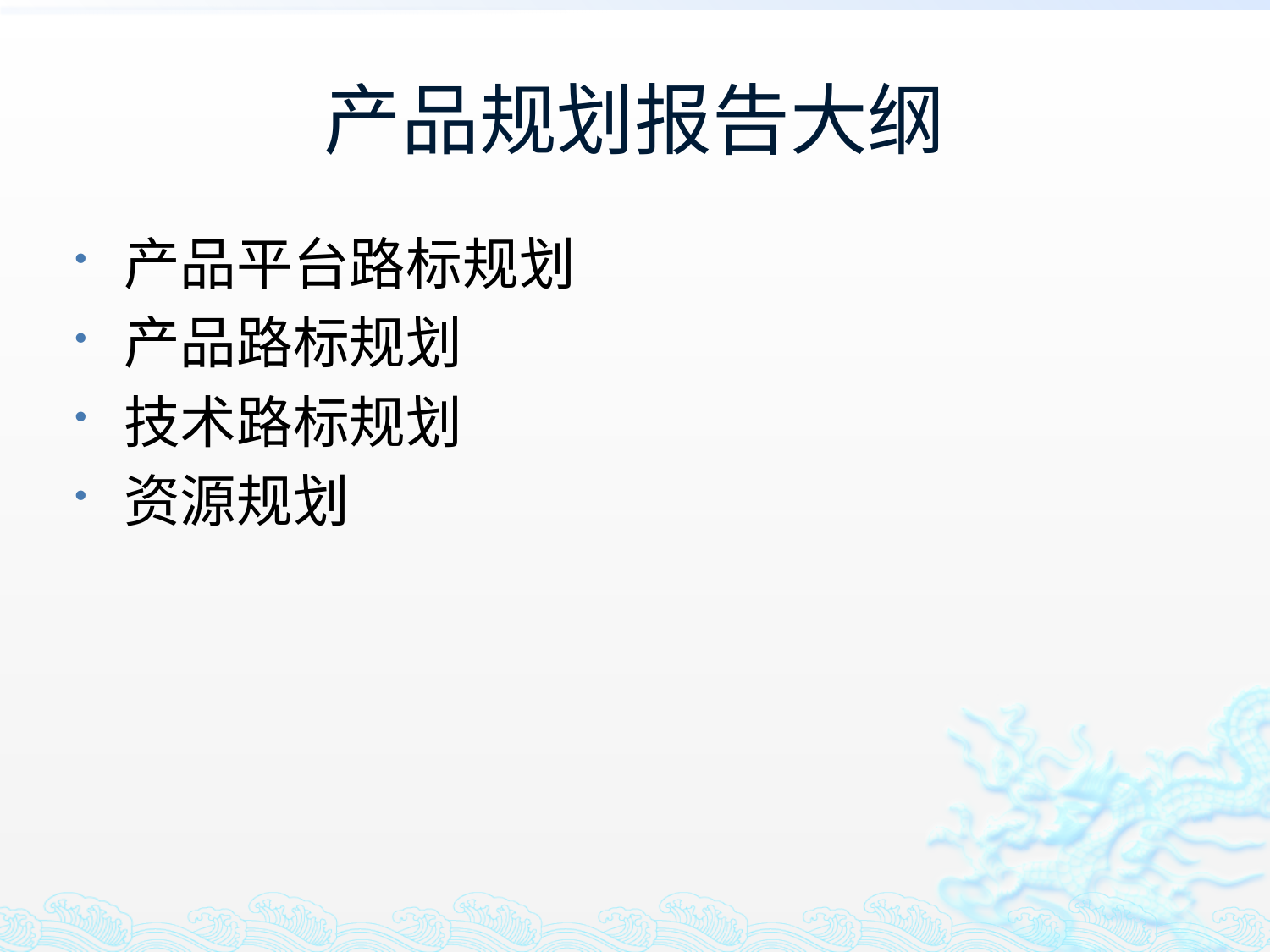

# 产品规划报告大纲
产品平台路标规划
产品路标规划
技术路标规划
资源规划